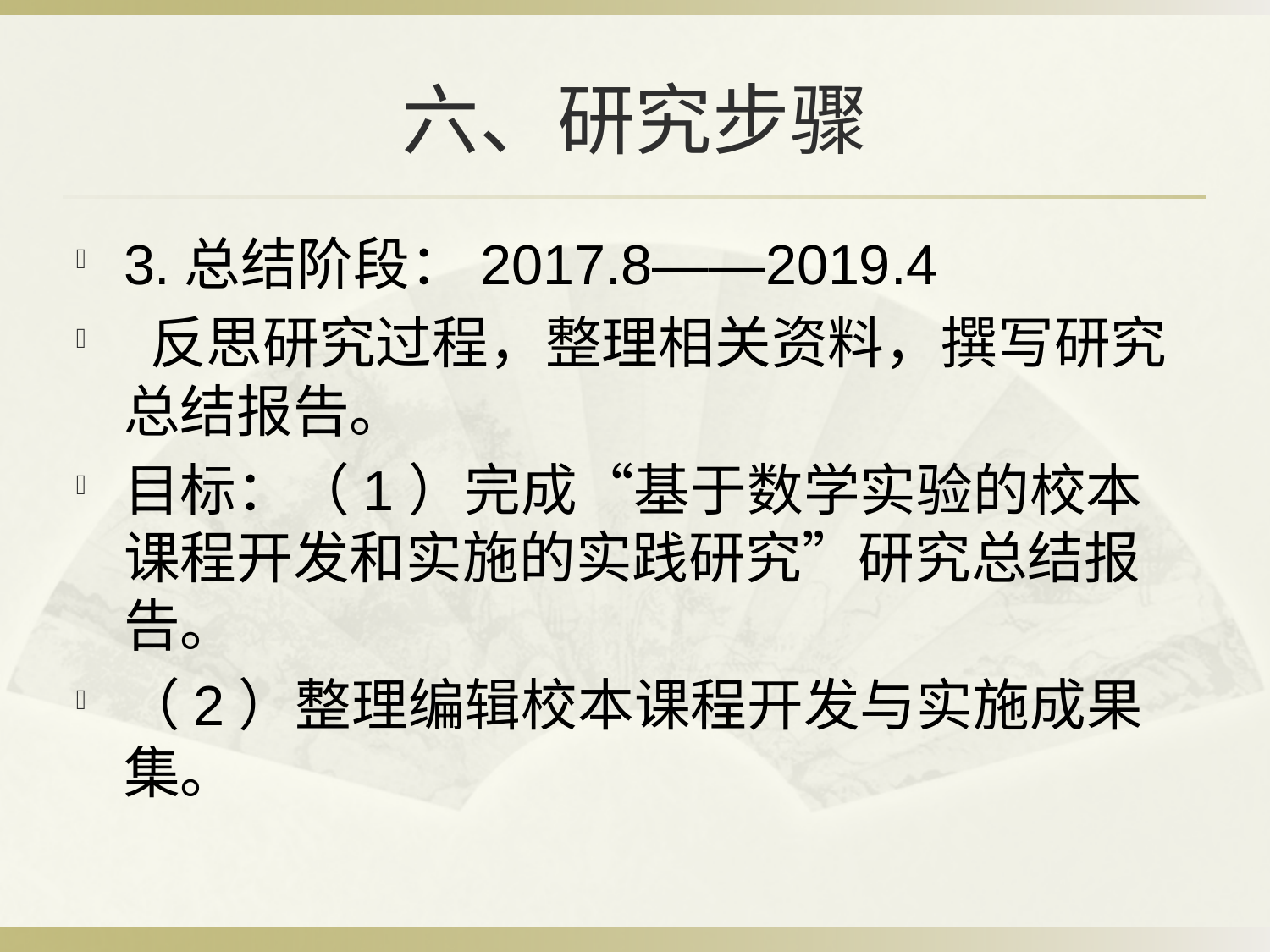

# 六、研究步骤
3.总结阶段：2017.8——2019.4
 反思研究过程，整理相关资料，撰写研究总结报告。
目标：（1）完成“基于数学实验的校本课程开发和实施的实践研究”研究总结报告。
（2）整理编辑校本课程开发与实施成果集。